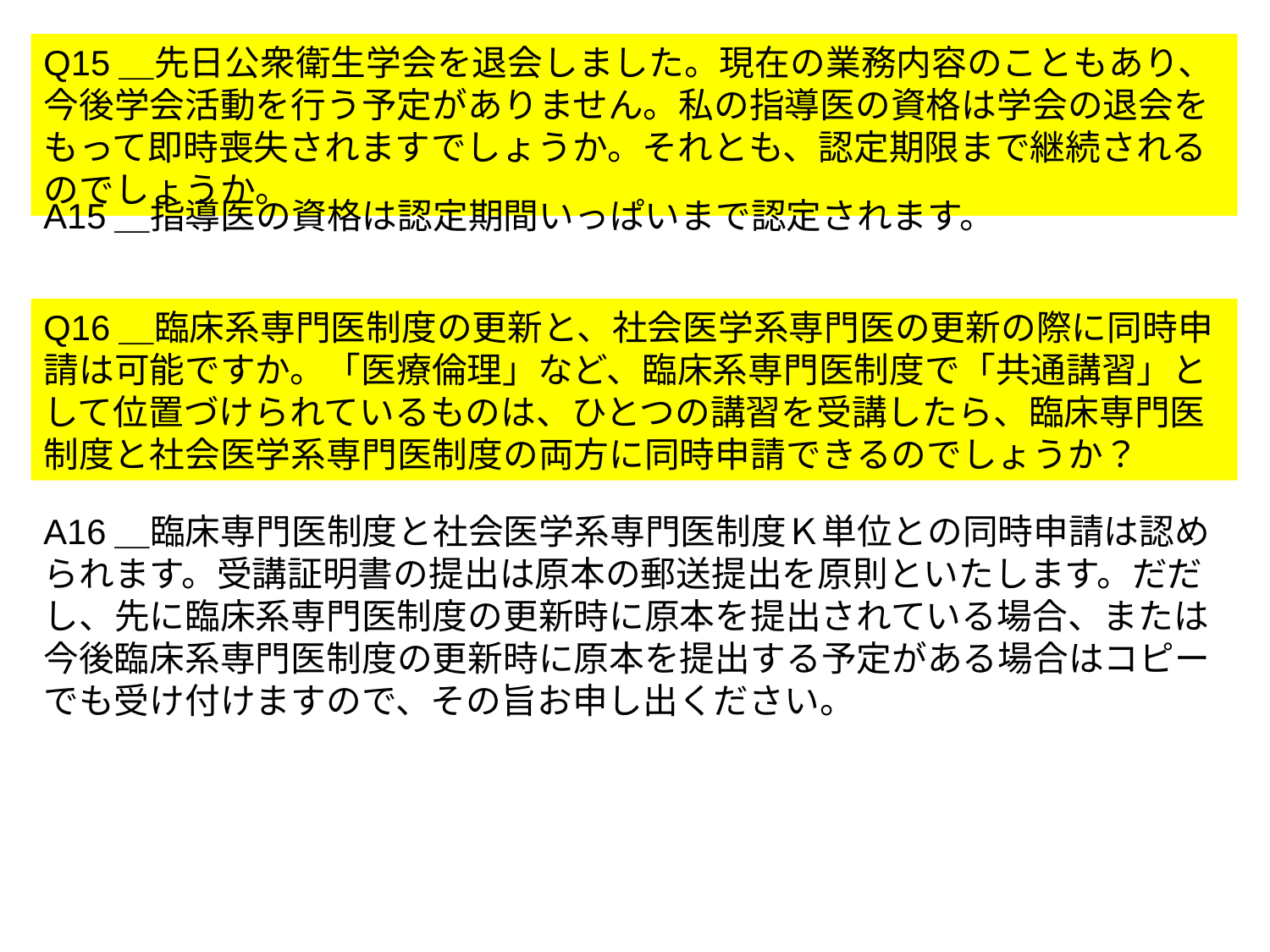

Q15＿先日公衆衛生学会を退会しました。現在の業務内容のこともあり、今後学会活動を行う予定がありません。私の指導医の資格は学会の退会をもって即時喪失されますでしょうか。それとも、認定期限まで継続されるのでしょうか。
A15＿指導医の資格は認定期間いっぱいまで認定されます。
Q16＿臨床系専門医制度の更新と、社会医学系専門医の更新の際に同時申請は可能ですか。「医療倫理」など、臨床系専門医制度で「共通講習」として位置づけられているものは、ひとつの講習を受講したら、臨床専門医制度と社会医学系専門医制度の両方に同時申請できるのでしょうか？
A16＿臨床専門医制度と社会医学系専門医制度Ｋ単位との同時申請は認められます。受講証明書の提出は原本の郵送提出を原則といたします。だだし、先に臨床系専門医制度の更新時に原本を提出されている場合、または今後臨床系専門医制度の更新時に原本を提出する予定がある場合はコピーでも受け付けますので、その旨お申し出ください。